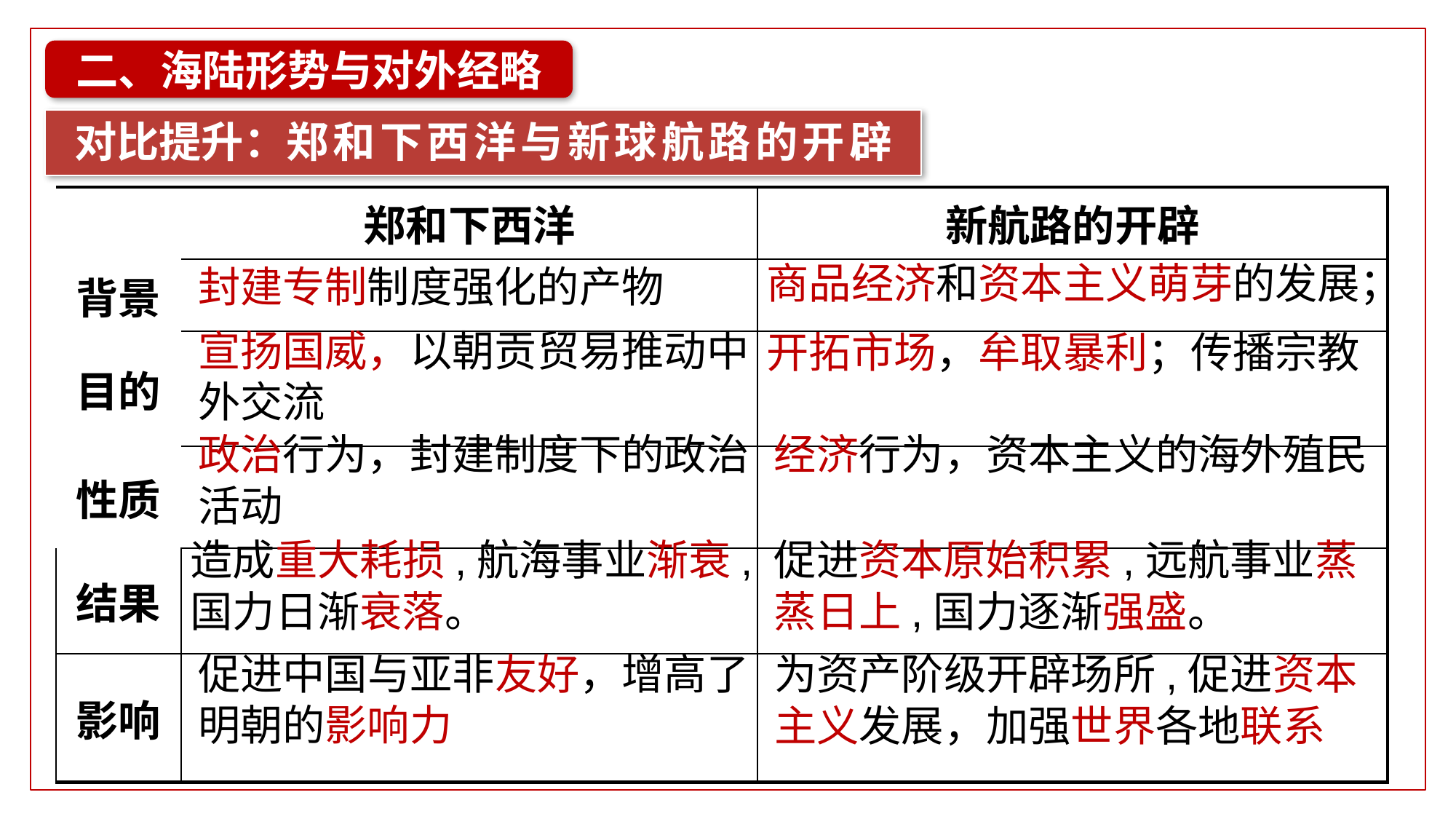

二、海陆形势与对外经略
对比提升：郑和下西洋与新球航路的开辟
|  | 郑和下西洋 | 新航路的开辟 |
| --- | --- | --- |
| 背景 |  |  |
| 目的 |  |  |
| 性质 |  |  |
| 结果 |  |  |
| 影响 |  |  |
商品经济和资本主义萌芽的发展；
封建专制制度强化的产物
宣扬国威，以朝贡贸易推动中外交流

开拓市场，牟取暴利；传播宗教
政治行为，封建制度下的政治活动
经济行为，资本主义的海外殖民
造成重大耗损,航海事业渐衰,
国力日渐衰落。
促进资本原始积累,远航事业蒸蒸日上,国力逐渐强盛。
促进中国与亚非友好，增高了明朝的影响力
为资产阶级开辟场所,促进资本主义发展，加强世界各地联系